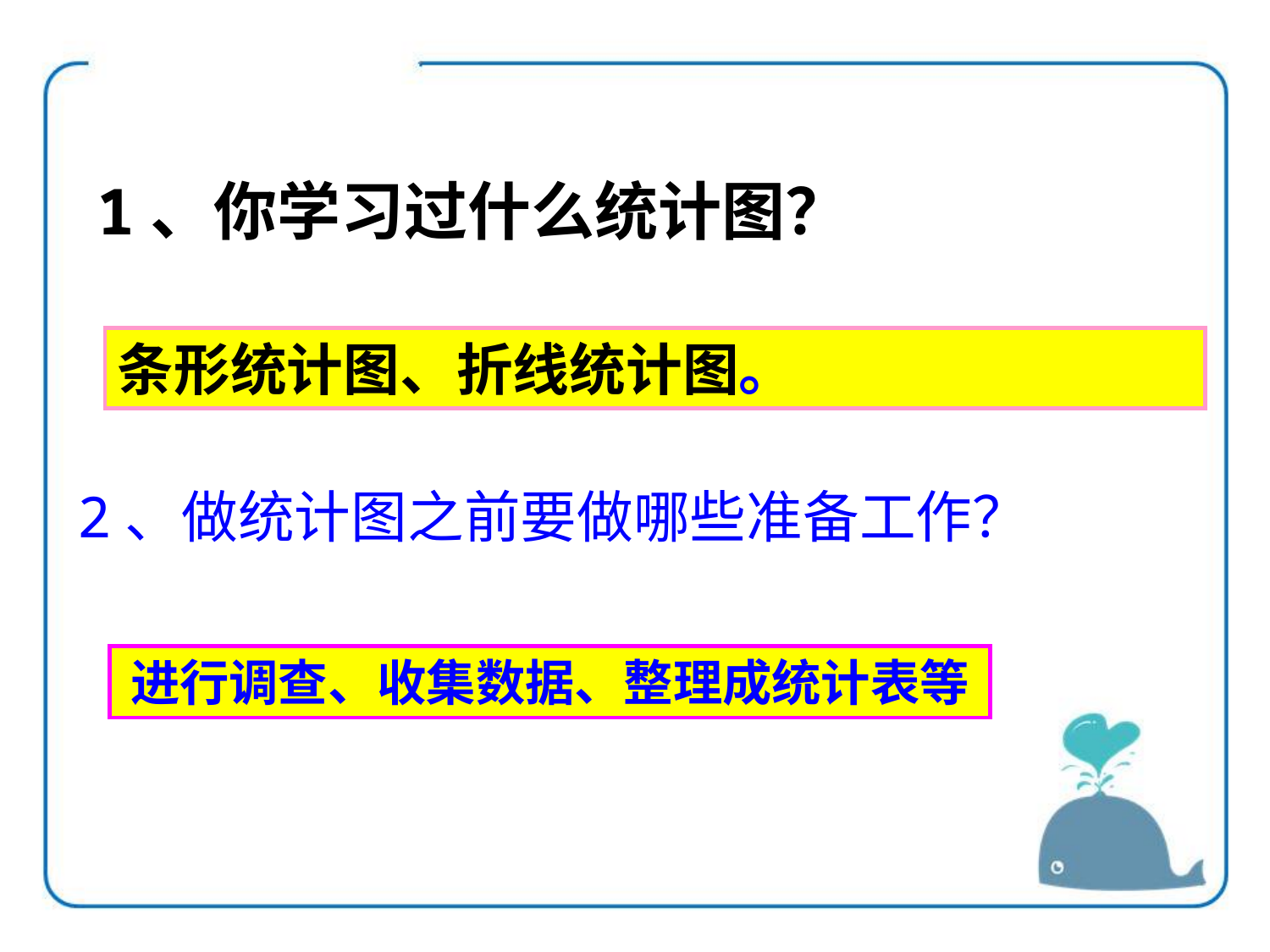

1、你学习过什么统计图？
条形统计图、折线统计图。

2、做统计图之前要做哪些准备工作？

进行调查、收集数据、整理成统计表等